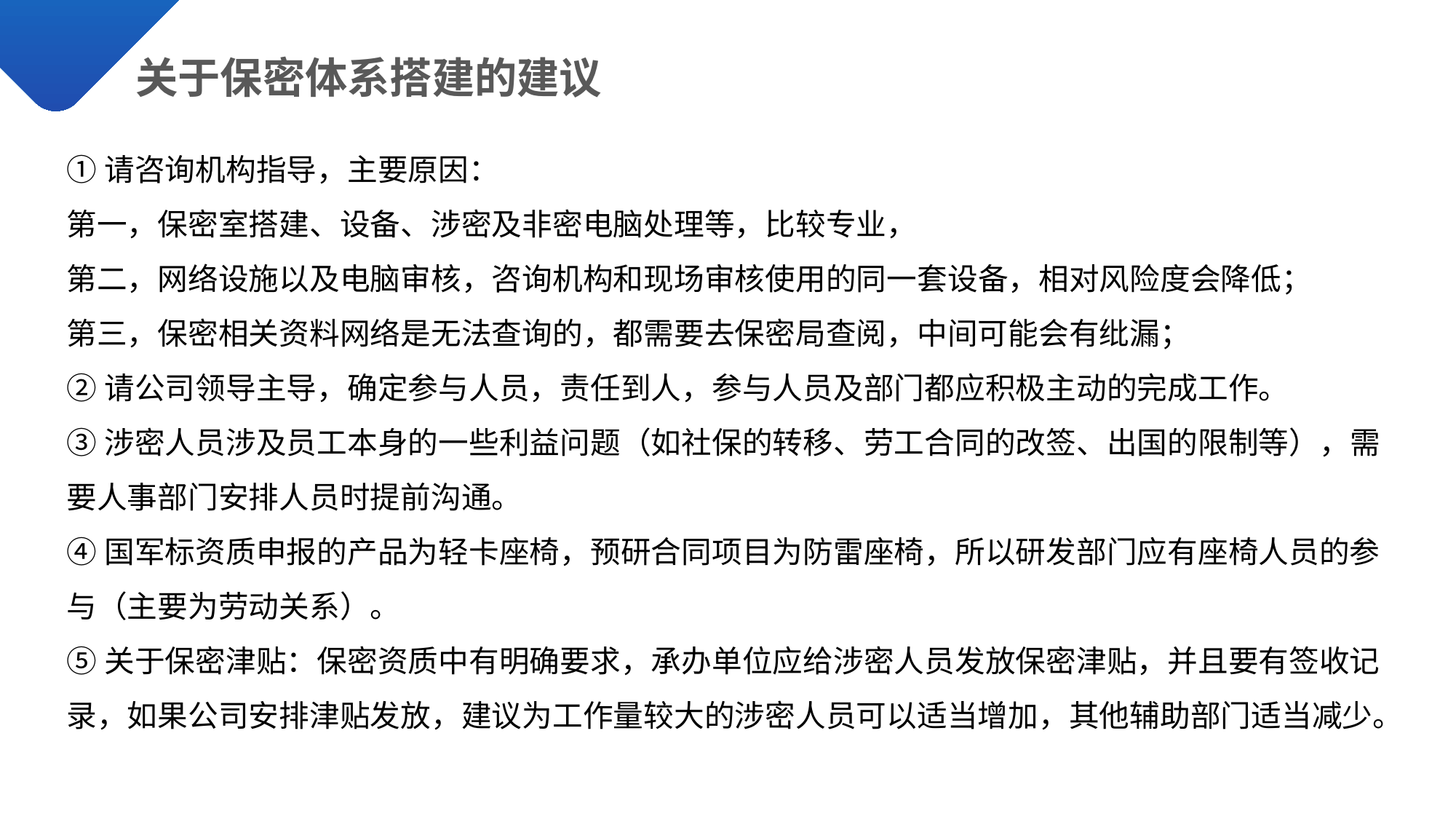

关于保密体系搭建的建议
①请咨询机构指导，主要原因：
第一，保密室搭建、设备、涉密及非密电脑处理等，比较专业，
第二，网络设施以及电脑审核，咨询机构和现场审核使用的同一套设备，相对风险度会降低；
第三，保密相关资料网络是无法查询的，都需要去保密局查阅，中间可能会有纰漏；
②请公司领导主导，确定参与人员，责任到人，参与人员及部门都应积极主动的完成工作。
③涉密人员涉及员工本身的一些利益问题（如社保的转移、劳工合同的改签、出国的限制等），需要人事部门安排人员时提前沟通。
④国军标资质申报的产品为轻卡座椅，预研合同项目为防雷座椅，所以研发部门应有座椅人员的参与（主要为劳动关系）。
⑤关于保密津贴：保密资质中有明确要求，承办单位应给涉密人员发放保密津贴，并且要有签收记录，如果公司安排津贴发放，建议为工作量较大的涉密人员可以适当增加，其他辅助部门适当减少。